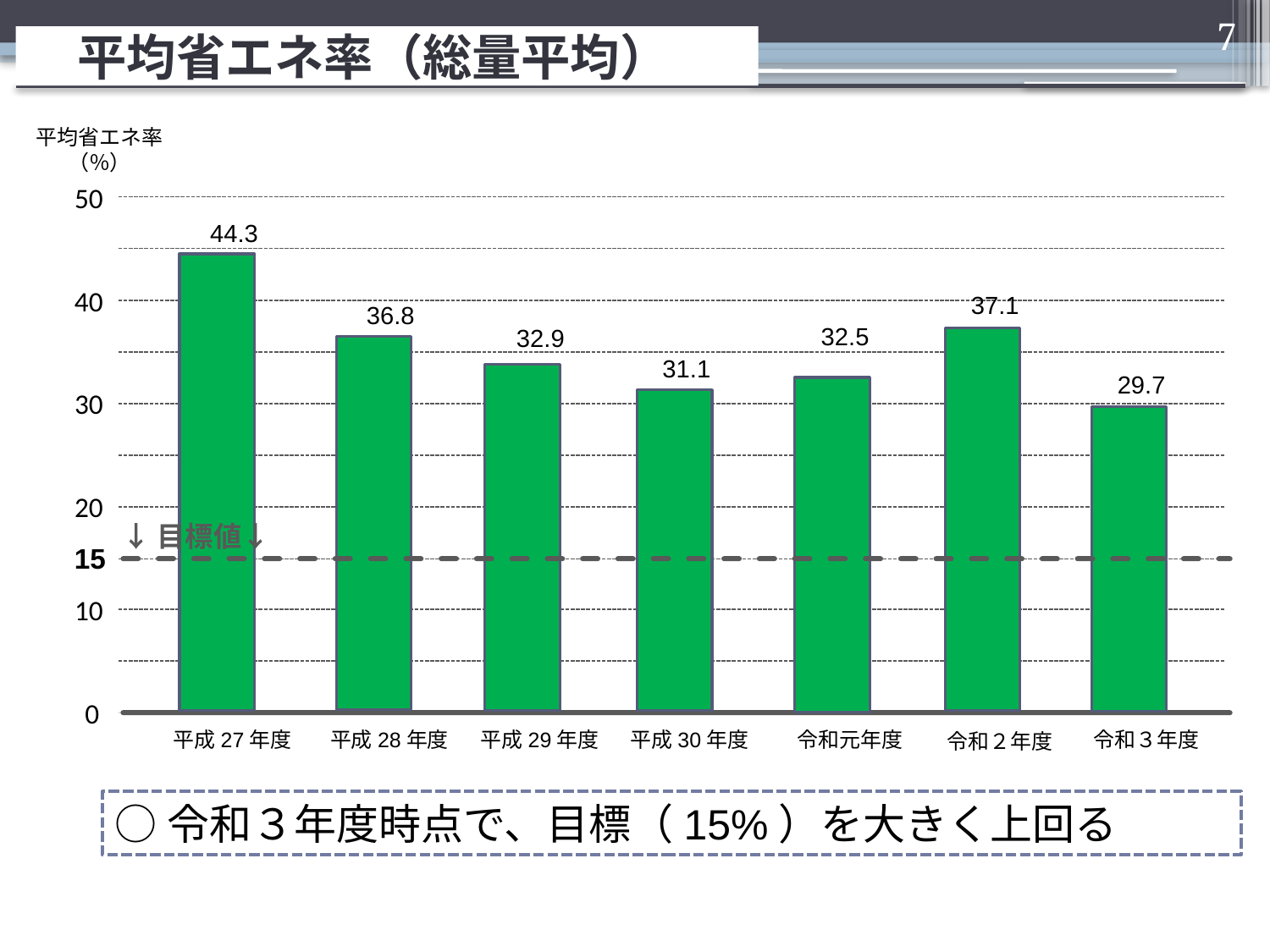

7
　平均省エネ率（総量平均）
平均省エネ率
（％）
50

44.3

37.1
40
36.8
32.5
32.9

31.1
29.7

30

20
↓目標値↓
15

10
0

平成28年度
平成29年度
平成30年度
令和元年度
平成27年度
令和３年度
令和２年度
○令和３年度時点で、目標（15%）を大きく上回る